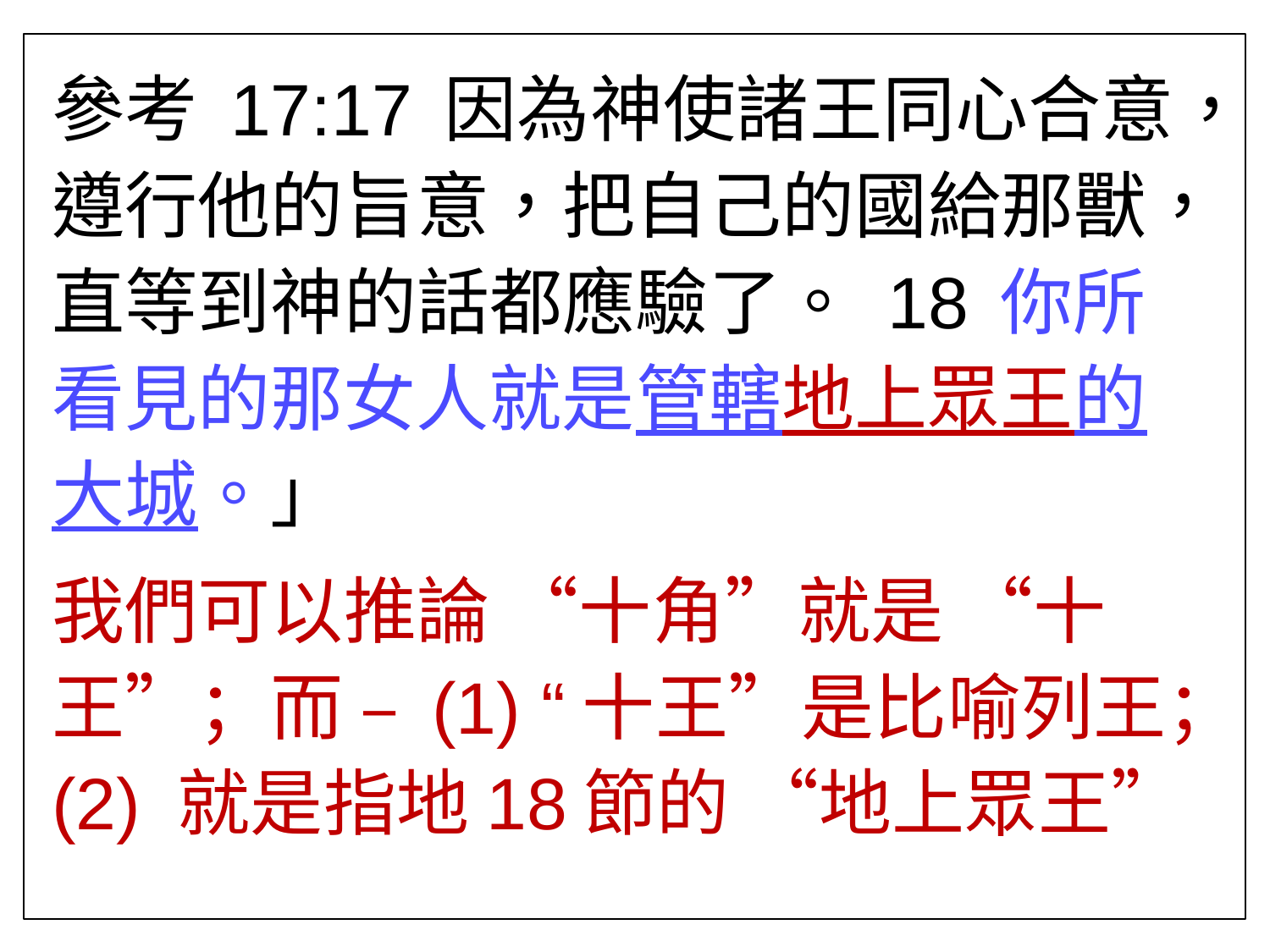

參考 17:17 因為神使諸王同心合意，遵行他的旨意，把自己的國給那獸，直等到神的話都應驗了。 18 你所看見的那女人就是管轄地上眾王的大城。」
我們可以推論 “十角”就是 “十王”；而 – (1) “十王”是比喻列王；(2) 就是指地18節的 “地上眾王”